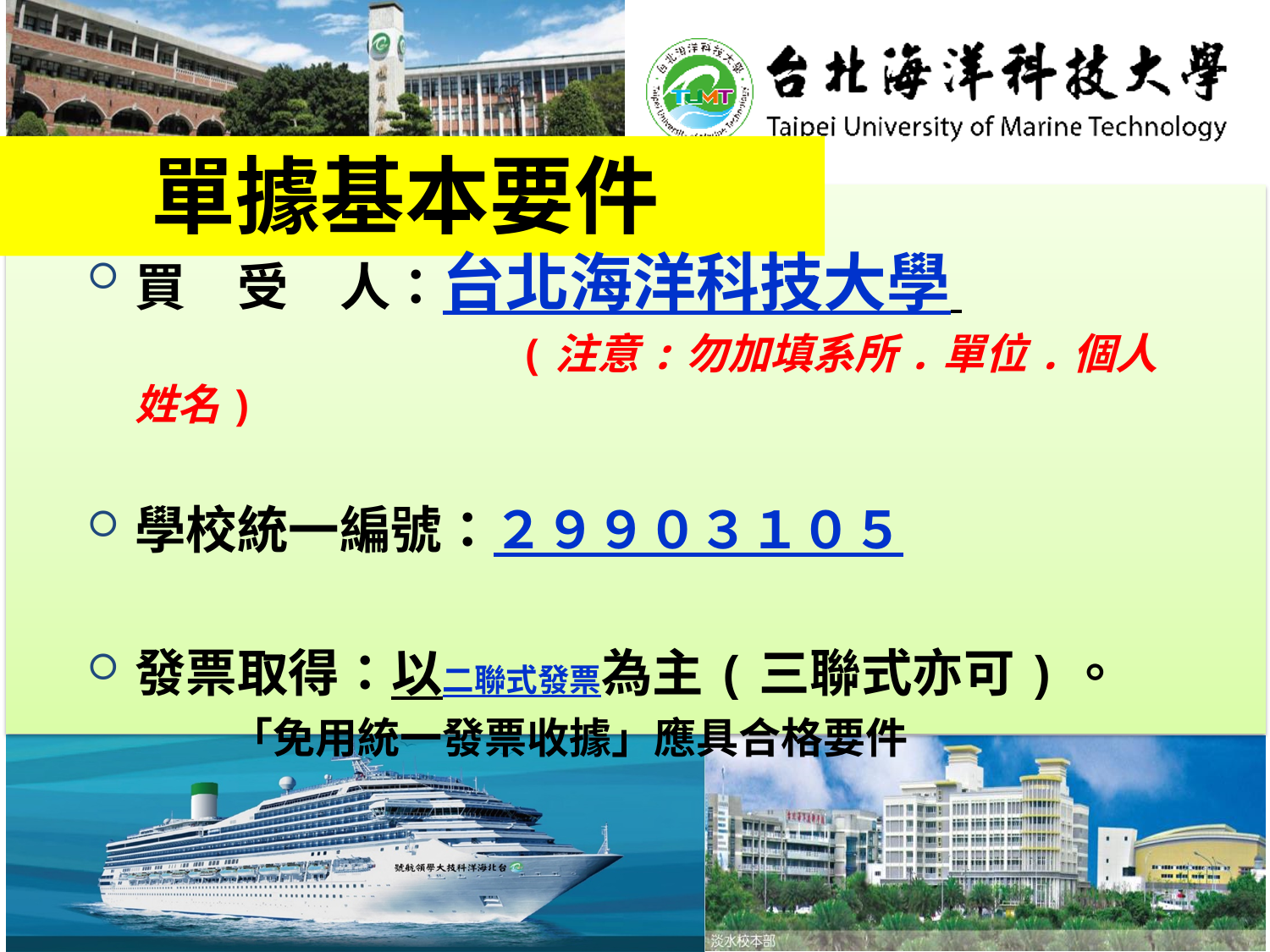

單據基本要件
買　受　人：台北海洋科技大學
                 (注意:勿加填系所.單位.個人姓名)

學校統一編號：２９９０３１０５

發票取得：以二聯式發票為主(三聯式亦可)。
              「免用統一發票收據」應具合格要件